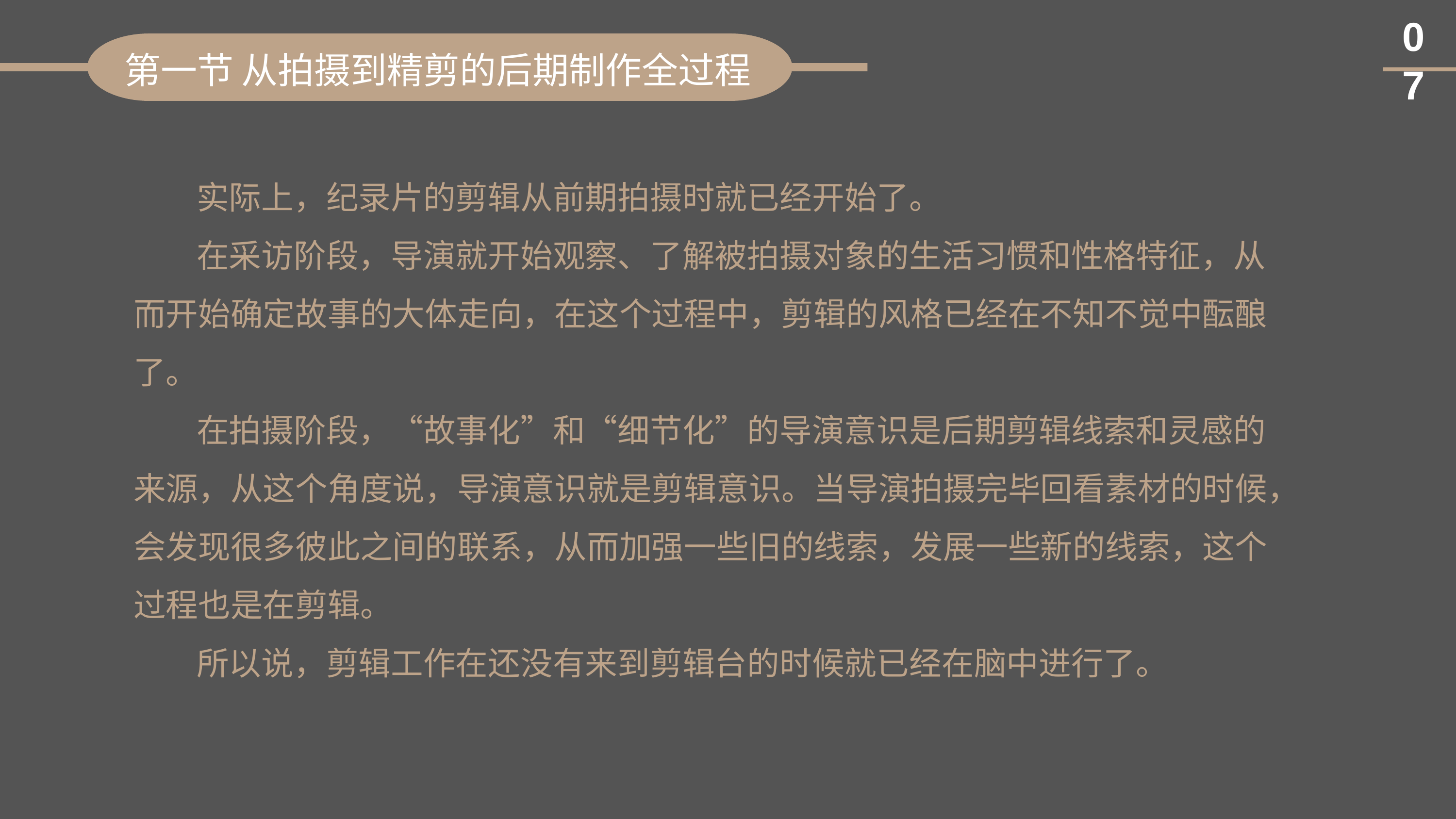

07

第一节 从拍摄到精剪的后期制作全过程

实际上，纪录片的剪辑从前期拍摄时就已经开始了。
在采访阶段，导演就开始观察、了解被拍摄对象的生活习惯和性格特征，从而开始确定故事的大体走向，在这个过程中，剪辑的风格已经在不知不觉中酝酿了。
在拍摄阶段，“故事化”和“细节化”的导演意识是后期剪辑线索和灵感的来源，从这个角度说，导演意识就是剪辑意识。当导演拍摄完毕回看素材的时候，会发现很多彼此之间的联系，从而加强一些旧的线索，发展一些新的线索，这个过程也是在剪辑。
所以说，剪辑工作在还没有来到剪辑台的时候就已经在脑中进行了。